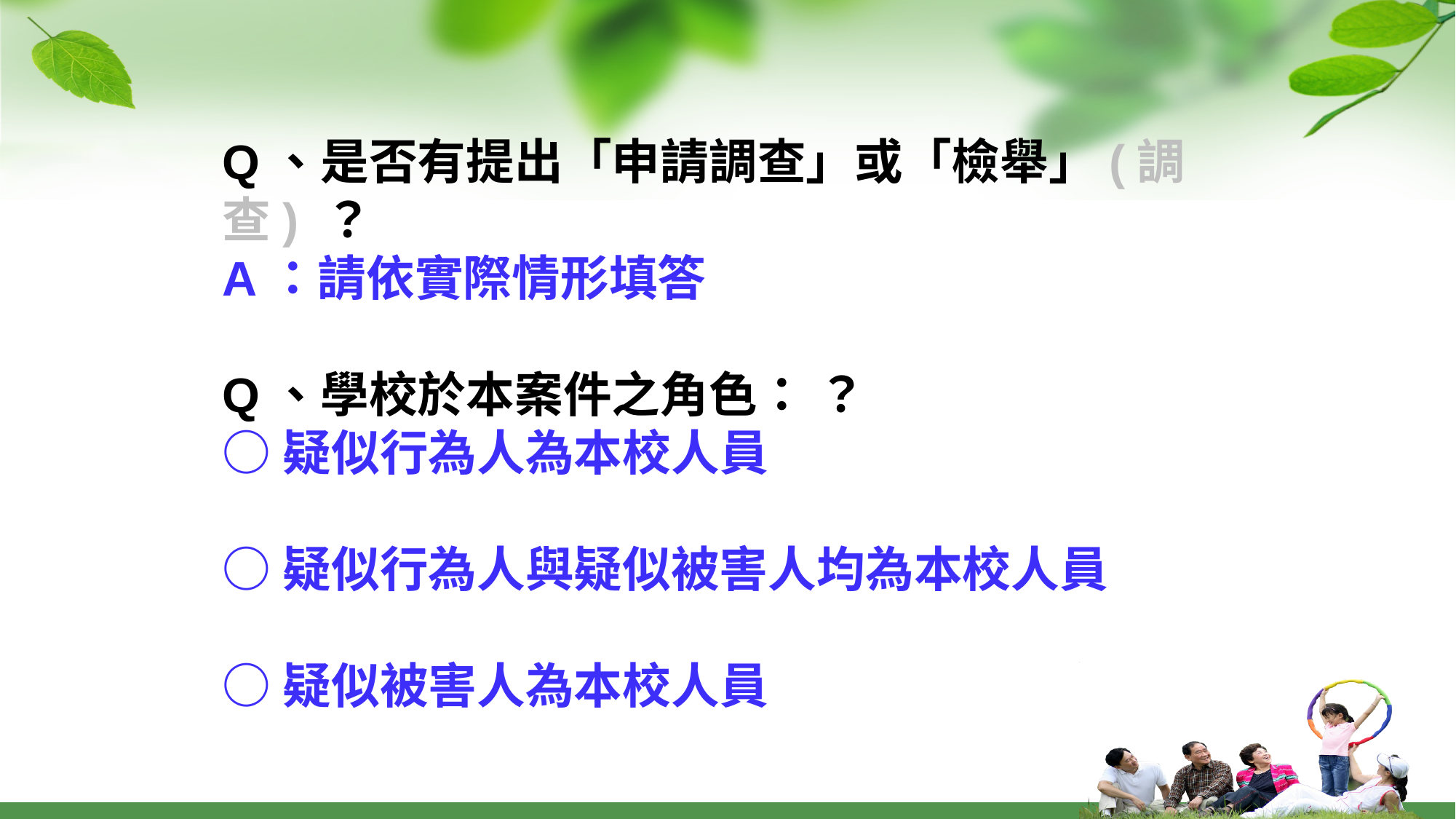

Q、是否有提出「申請調查」或「檢舉」(調查) ？
A：請依實際情形填答

Q、學校於本案件之角色： ？
○疑似行為人為本校人員

○疑似行為人與疑似被害人均為本校人員

○疑似被害人為本校人員